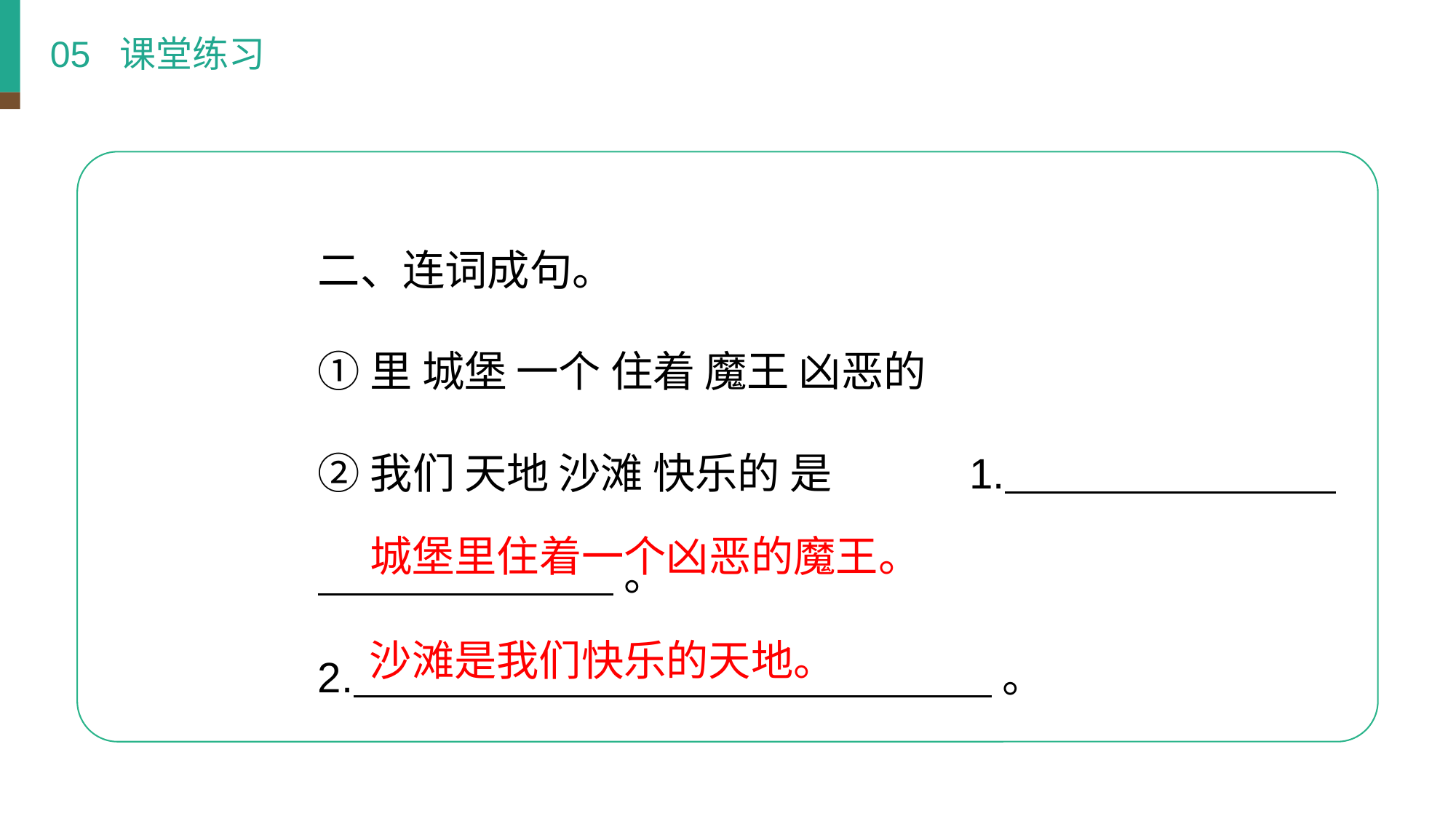

05  课堂练习
二、连词成句。
①里 城堡 一个 住着 魔王 凶恶的
②我们 天地 沙滩 快乐的 是　　　1.                                                      。
2.                                                      。
城堡里住着一个凶恶的魔王。
沙滩是我们快乐的天地。